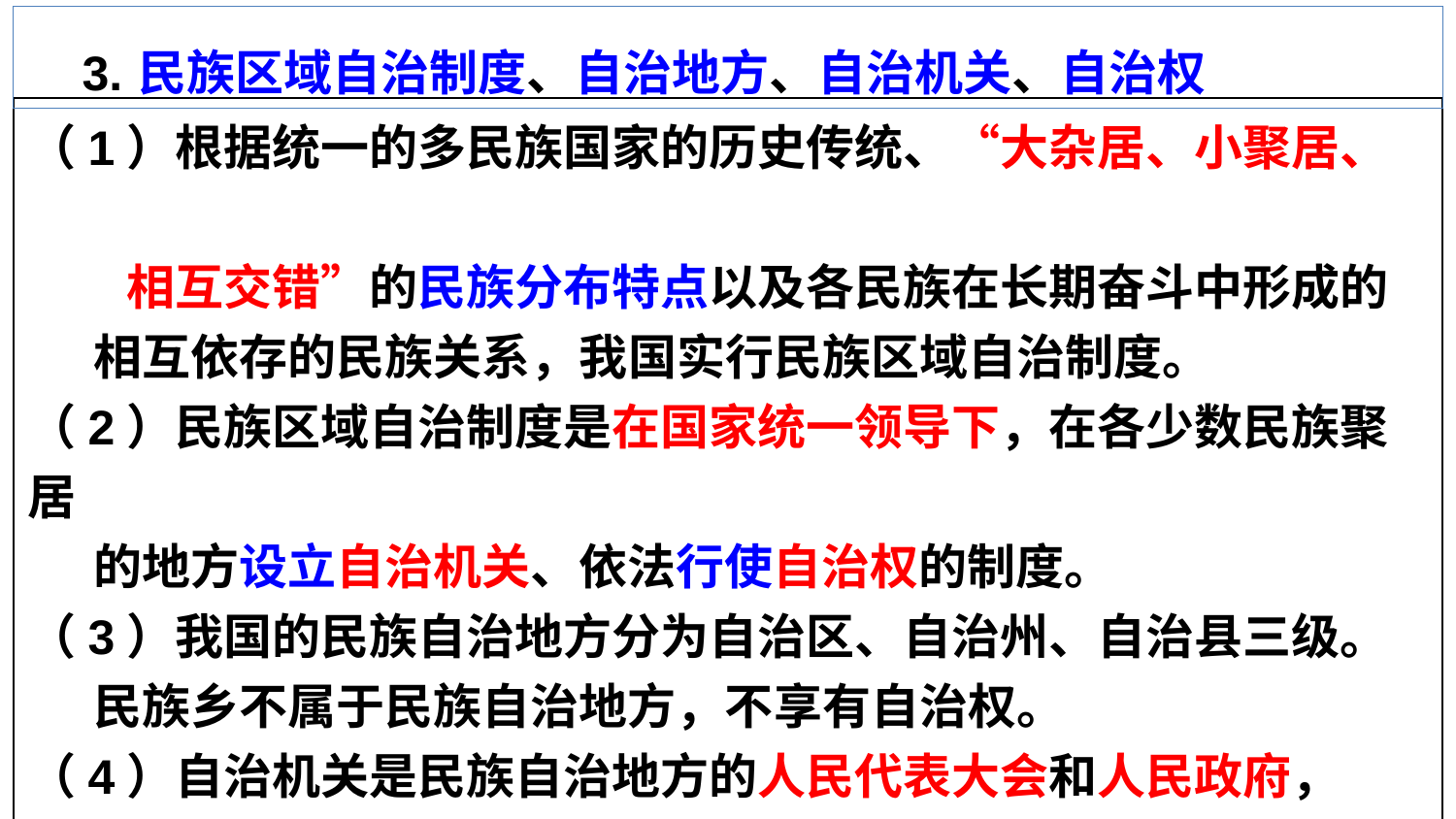

3.民族区域自治制度、自治地方、自治机关、自治权
（1）根据统一的多民族国家的历史传统、“大杂居、小聚居、
        相互交错”的民族分布特点以及各民族在长期奋斗中形成的
     相互依存的民族关系，我国实行民族区域自治制度。
（2）民族区域自治制度是在国家统一领导下，在各少数民族聚居
     的地方设立自治机关、依法行使自治权的制度。
（3）我国的民族自治地方分为自治区、自治州、自治县三级。
     民族乡不属于民族自治地方，不享有自治权。
（4）自治机关是民族自治地方的人民代表大会和人民政府，
     在行使一般行政地方国家机关职权的同时，依法行使自治权。
    （自治机关不包括人民法院和人民检察院）